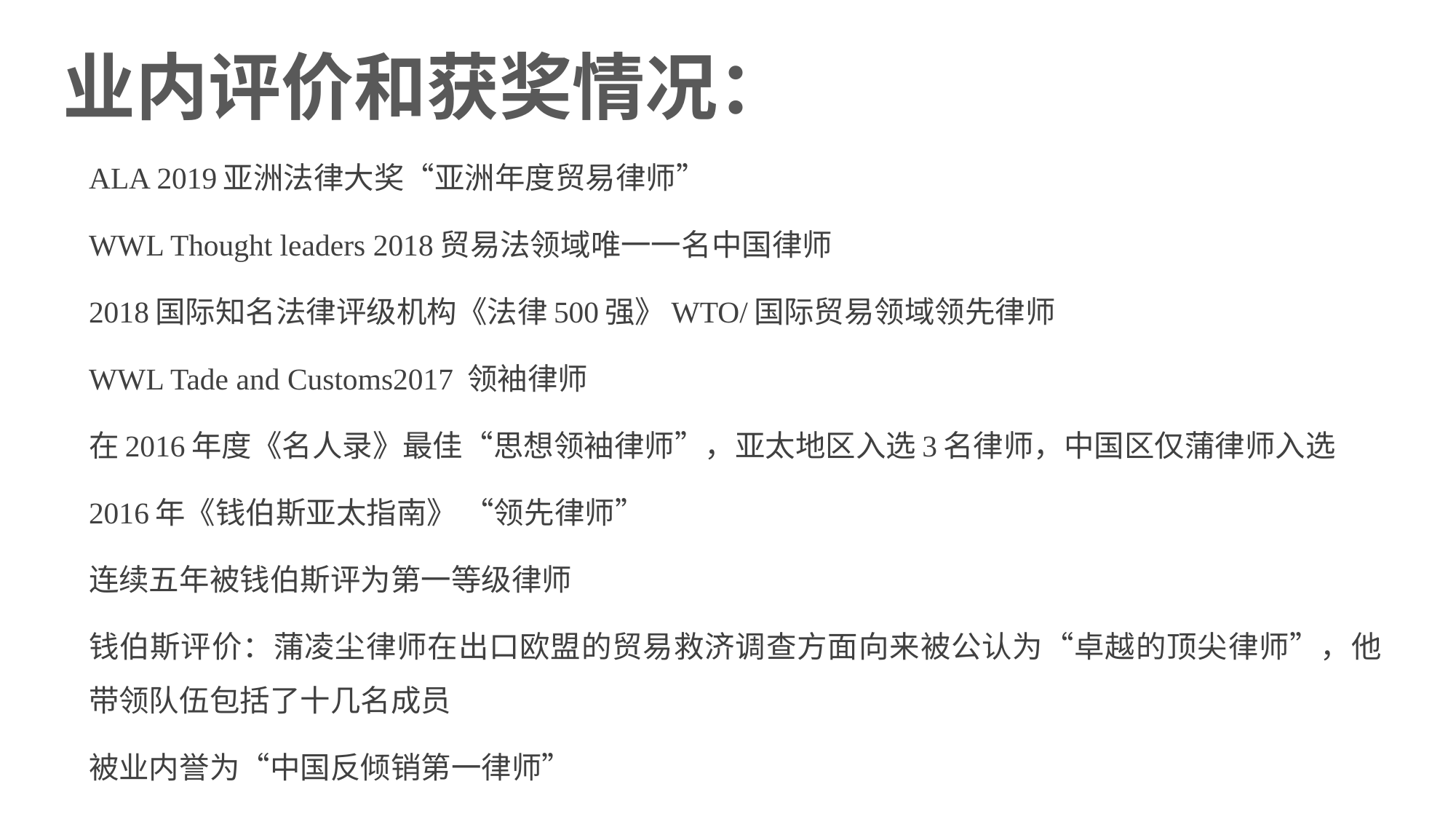

严格保密
25
业内评价和获奖情况：
ALA 2019亚洲法律大奖“亚洲年度贸易律师”
WWL Thought leaders 2018贸易法领域唯一一名中国律师
2018国际知名法律评级机构《法律500强》WTO/国际贸易领域领先律师
WWL Tade and Customs2017 领袖律师
在2016年度《名人录》最佳“思想领袖律师”，亚太地区入选3名律师，中国区仅蒲律师入选
2016年《钱伯斯亚太指南》 “领先律师”
连续五年被钱伯斯评为第一等级律师
钱伯斯评价：蒲凌尘律师在出口欧盟的贸易救济调查方面向来被公认为“卓越的顶尖律师”，他带领队伍包括了十几名成员
被业内誉为“中国反倾销第一律师”